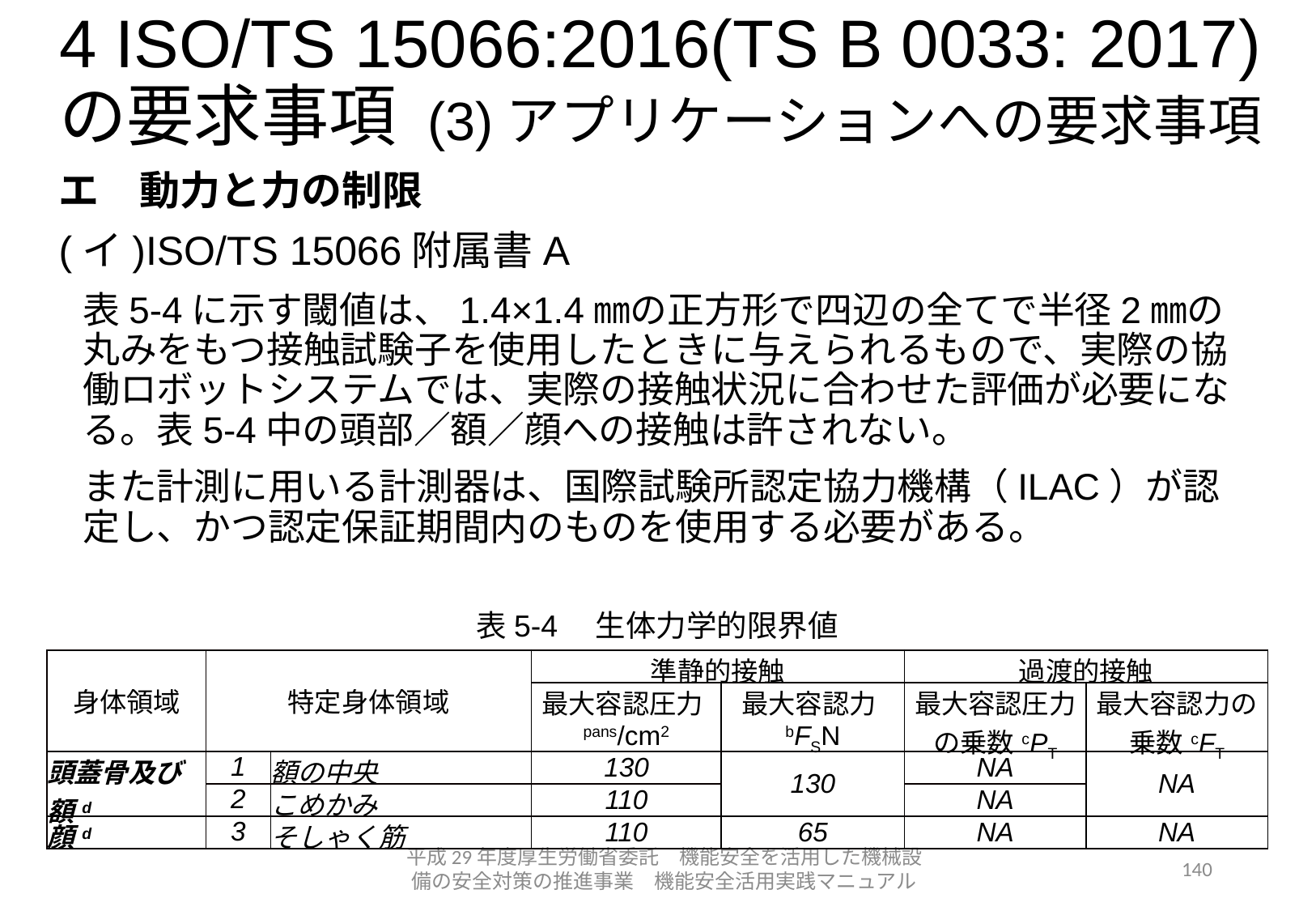

# 4 ISO/TS 15066:2016(TS B 0033: 2017) の要求事項 (3)アプリケーションへの要求事項
エ　動力と力の制限
(イ)ISO/TS 15066附属書A
表5-4に示す閾値は、1.4×1.4㎜の正方形で四辺の全てで半径2㎜の丸みをもつ接触試験子を使用したときに与えられるもので、実際の協働ロボットシステムでは、実際の接触状況に合わせた評価が必要になる。表5-4中の頭部／額／顔への接触は許されない。
また計測に用いる計測器は、国際試験所認定協力機構（ILAC）が認定し、かつ認定保証期間内のものを使用する必要がある。
表5-4　生体力学的限界値
| 身体領域 | 特定身体領域 |  | 準静的接触 |  | 過渡的接触 |  |
| --- | --- | --- | --- | --- | --- | --- |
|  |  |  | 最大容認圧力pans/cm2 | 最大容認力bFSN | 最大容認圧力の乗数cPT | 最大容認力の乗数cFT |
| 頭蓋骨及び額 d | 1 | 額の中央 | 130 | 130 | NA | NA |
|  | 2 | こめかみ | 110 |  | NA |  |
| 顔 d | 3 | そしゃく筋 | 110 | 65 | NA | NA |
平成29年度厚生労働省委託　機能安全を活用した機械設備の安全対策の推進事業　機能安全活用実践マニュアル
140